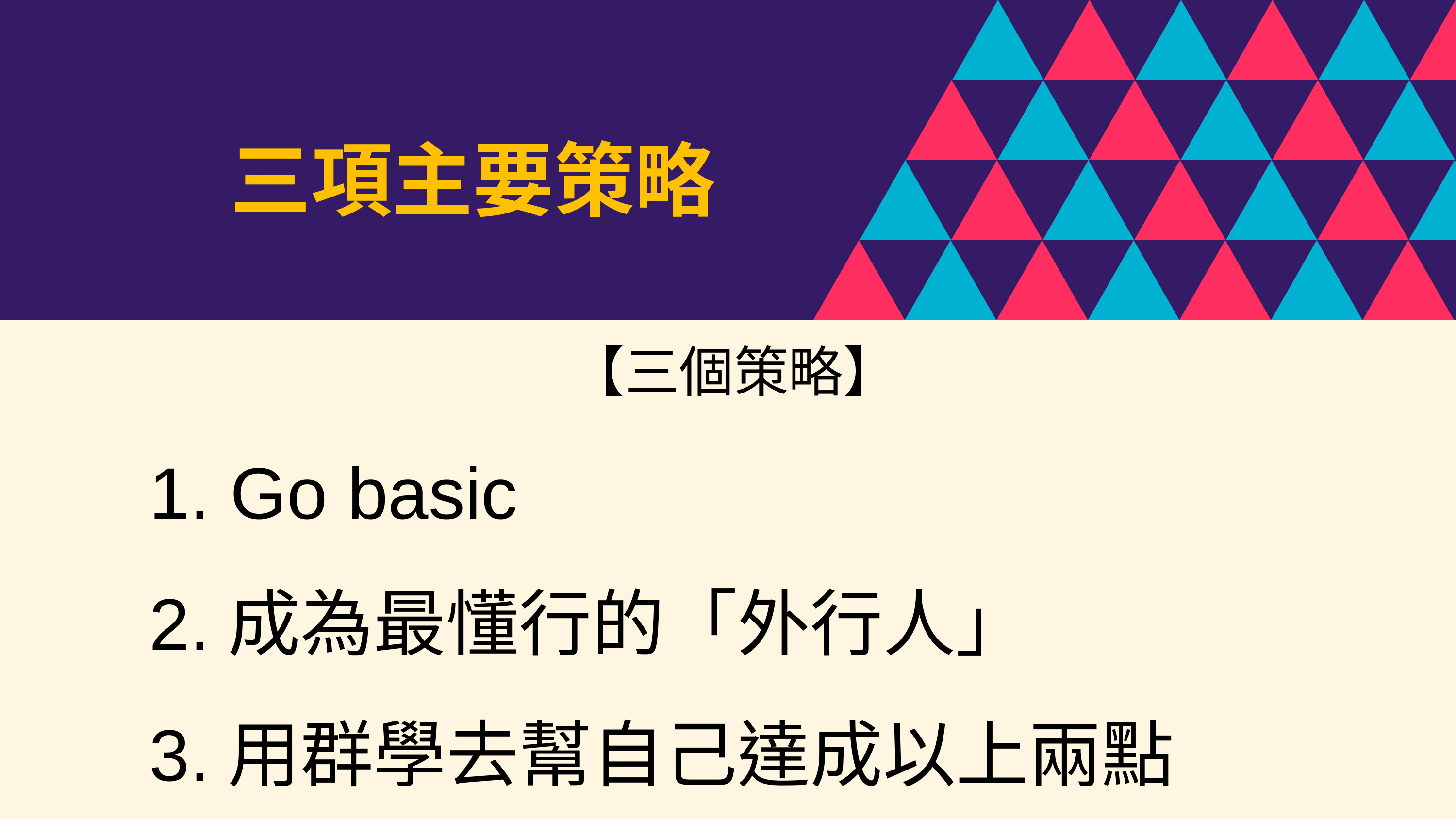

三項主要策略
【三個策略】
1. Go basic
2.成為最懂行的「外行人」
3.用群學去幫自己達成以上兩點